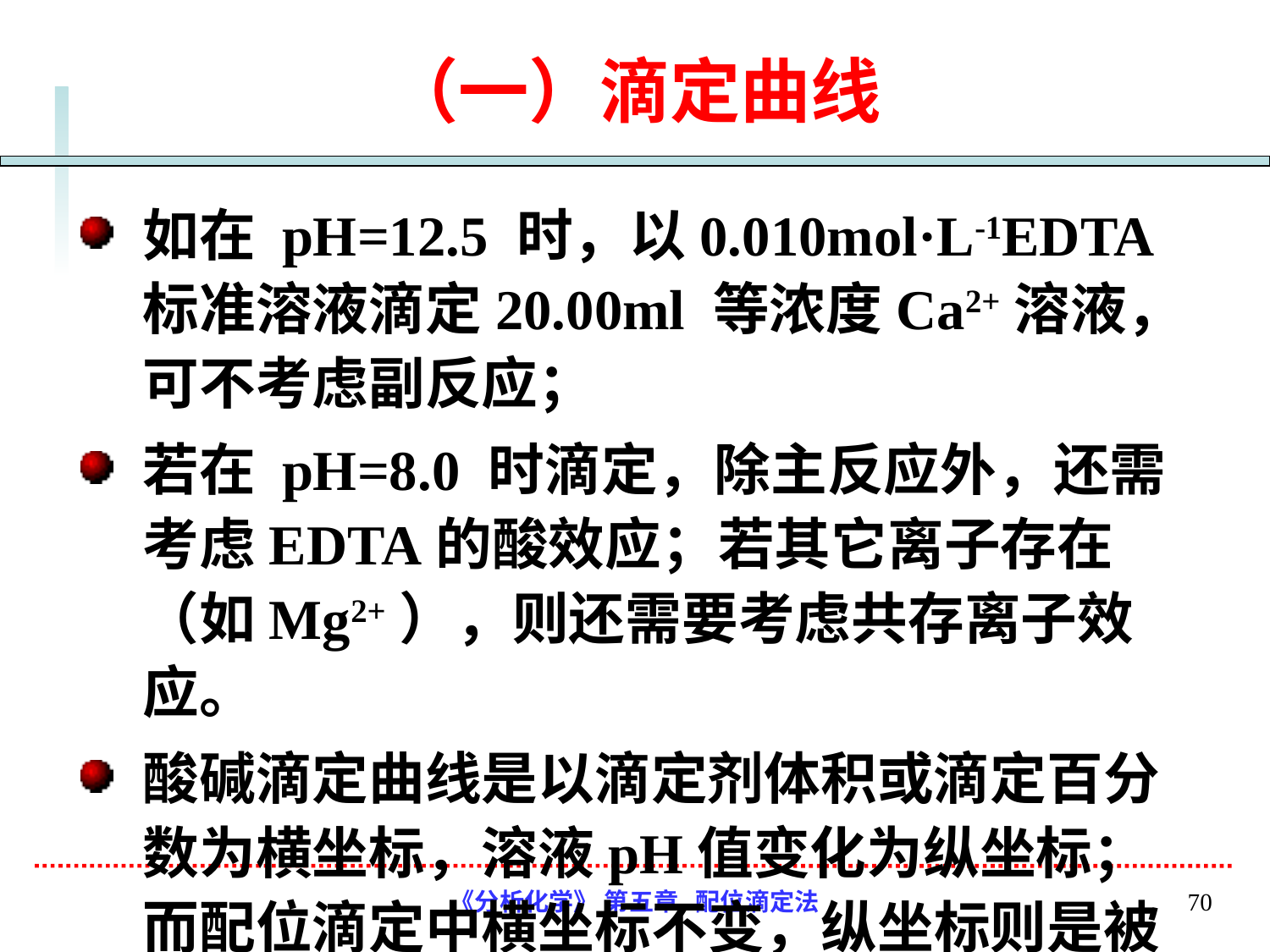

# （一）滴定曲线
如在 pH=12.5 时，以0.010mol·L-1EDTA标准溶液滴定20.00ml 等浓度Ca2+溶液，可不考虑副反应；
若在 pH=8.0 时滴定，除主反应外，还需考虑EDTA的酸效应；若其它离子存在（如Mg2+），则还需要考虑共存离子效应。
酸碱滴定曲线是以滴定剂体积或滴定百分数为横坐标，溶液pH值变化为纵坐标；而配位滴定中横坐标不变，纵坐标则是被滴定金属离子浓度负对数(pM，若金属离子有副反应则是pM’)。
《分析化学》 第五章   配位滴定法
70